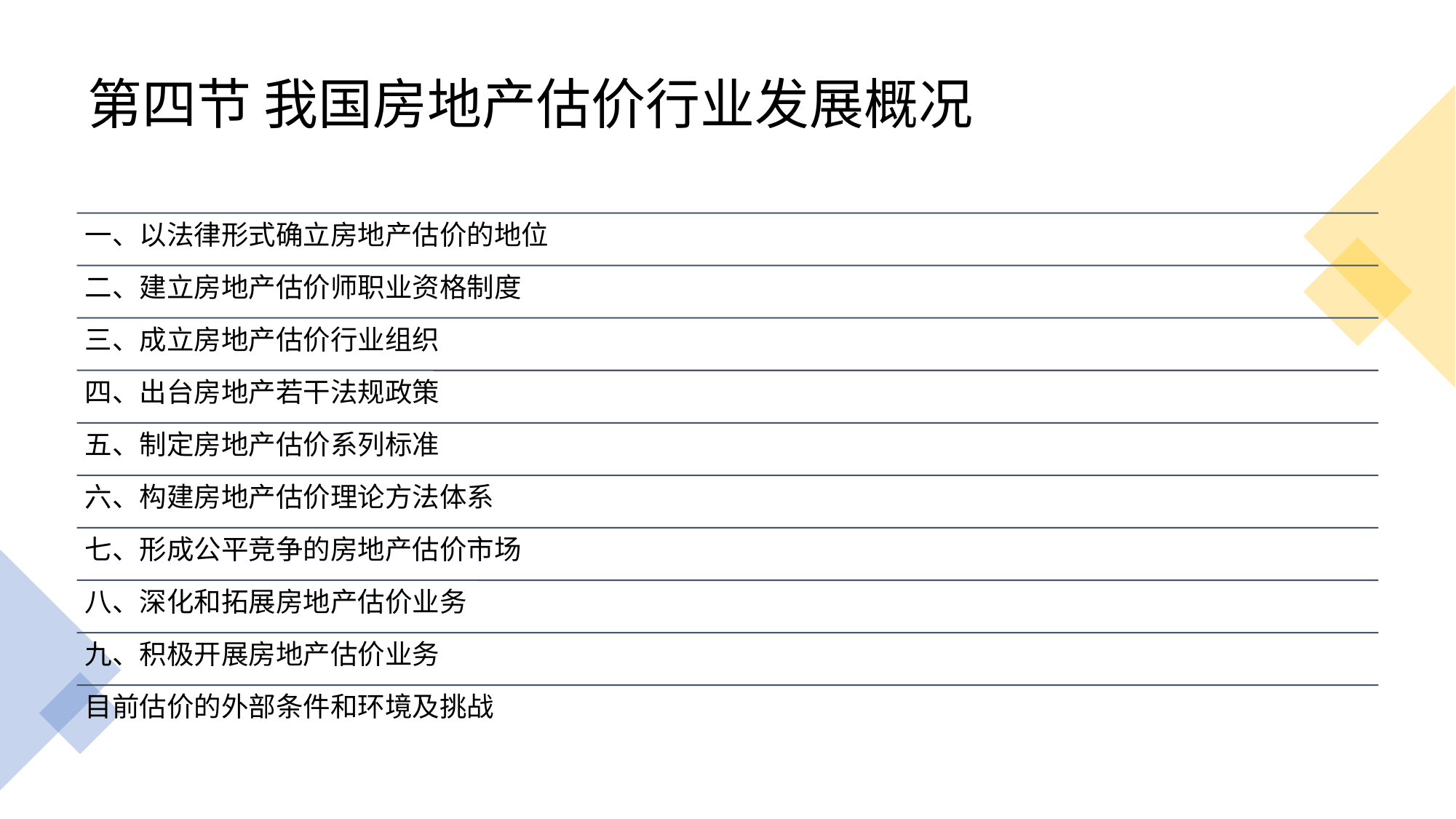

# 第四节 我国房地产估价行业发展概况

一、以法律形式确立房地产估价的地位
二、建立房地产估价师职业资格制度
三、成立房地产估价行业组织
四、出台房地产若干法规政策
五、制定房地产估价系列标准
六、构建房地产估价理论方法体系
七、形成公平竞争的房地产估价市场
八、深化和拓展房地产估价业务
九、积极开展房地产估价业务
目前估价的外部条件和环境及挑战